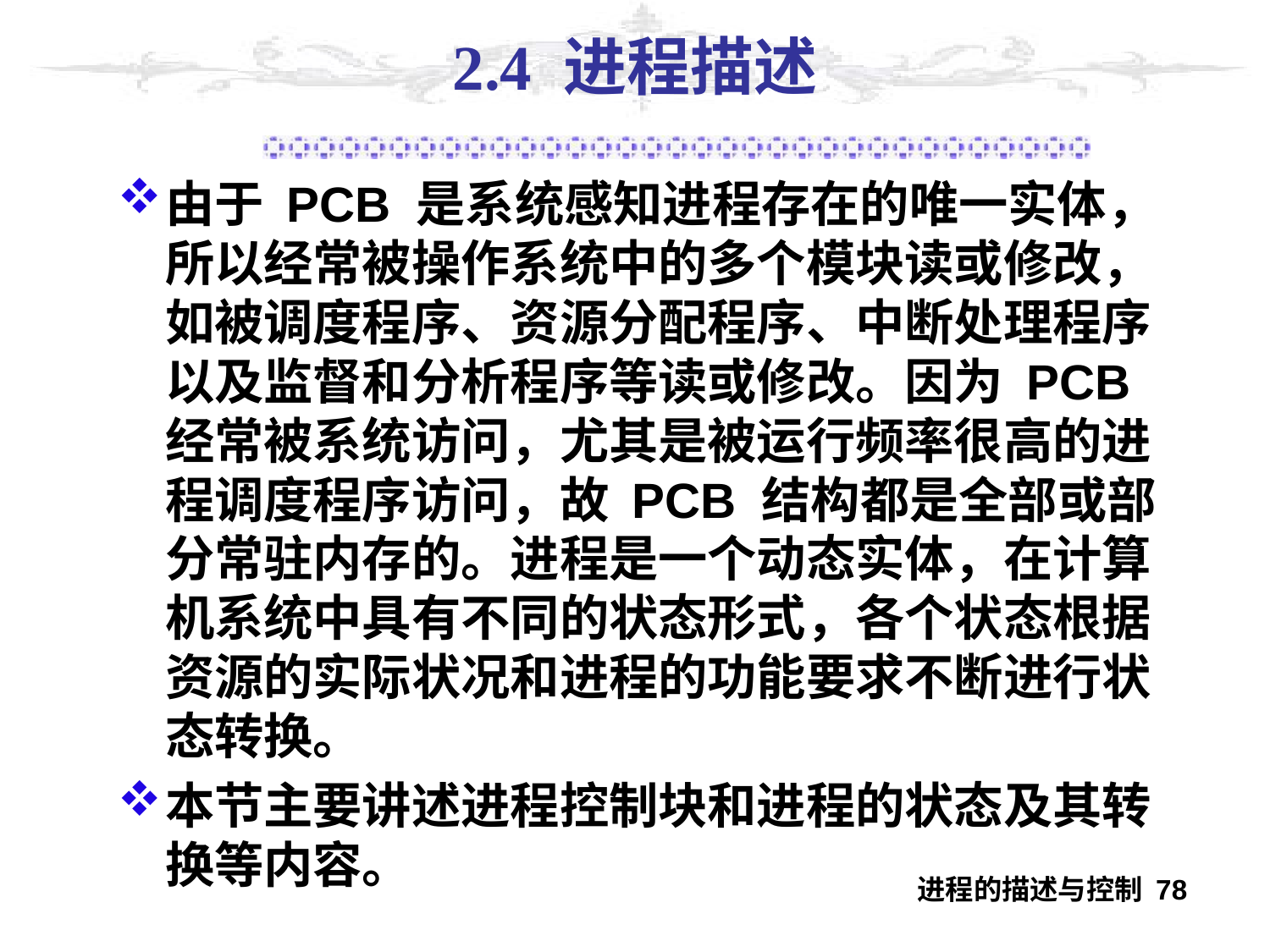

# 2.4 进程描述
由于 PCB 是系统感知进程存在的唯一实体，所以经常被操作系统中的多个模块读或修改，如被调度程序、资源分配程序、中断处理程序以及监督和分析程序等读或修改。因为 PCB 经常被系统访问，尤其是被运行频率很高的进程调度程序访问，故 PCB 结构都是全部或部分常驻内存的。进程是一个动态实体，在计算机系统中具有不同的状态形式，各个状态根据资源的实际状况和进程的功能要求不断进行状态转换。
本节主要讲述进程控制块和进程的状态及其转换等内容。